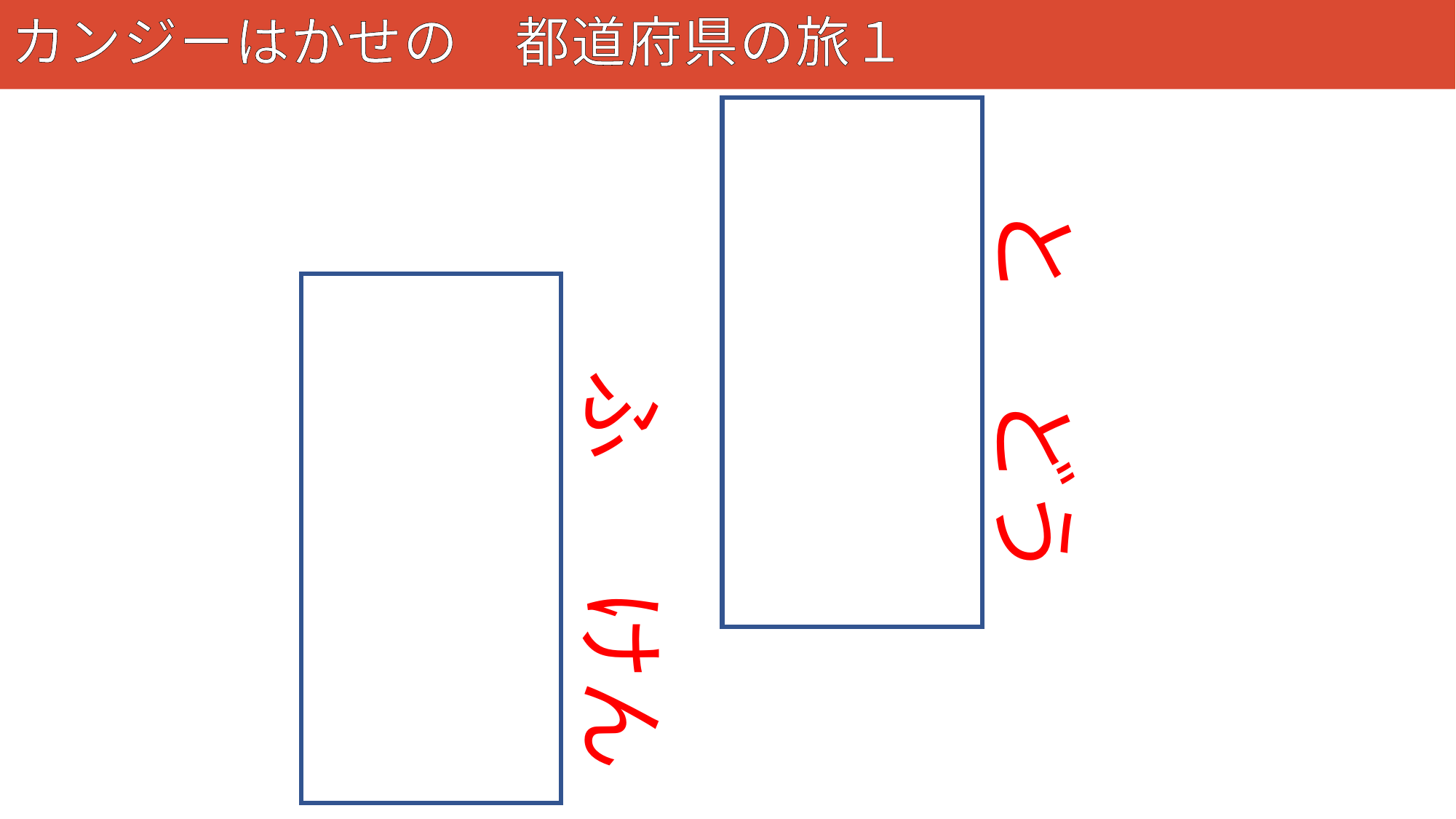

# カンジーはかせの　都道府県の旅１
41

都道
と

府県
ふ
どう
けん